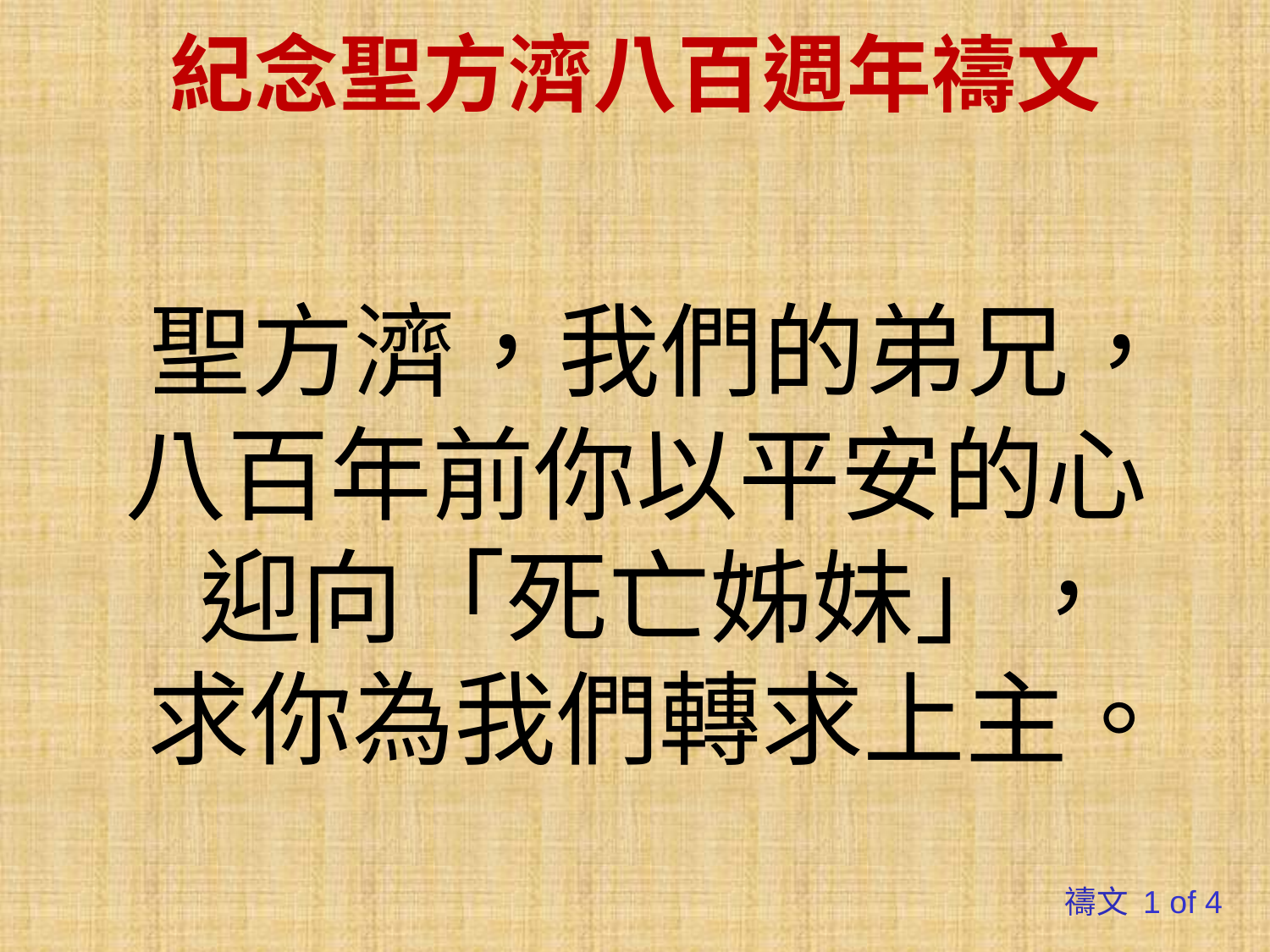

紀念聖方濟八百週年禱文

   聖方濟，我們的弟兄，
 八百年前你以平安的心
   迎向「死亡姊妹」，
 求你為我們轉求上主。
禱文 1 of 4